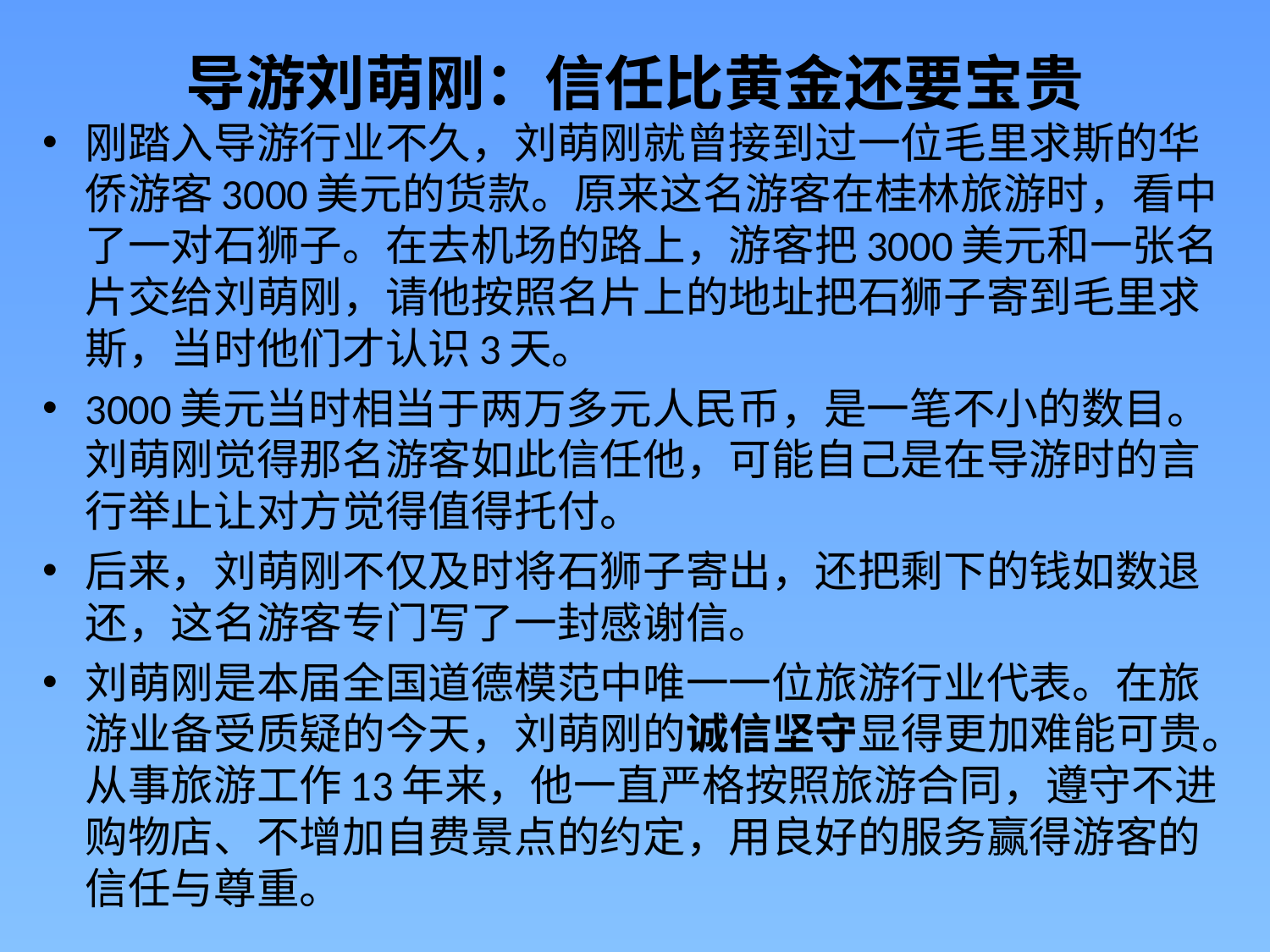

# 导游刘萌刚：信任比黄金还要宝贵
刚踏入导游行业不久，刘萌刚就曾接到过一位毛里求斯的华侨游客3000美元的货款。原来这名游客在桂林旅游时，看中了一对石狮子。在去机场的路上，游客把3000美元和一张名片交给刘萌刚，请他按照名片上的地址把石狮子寄到毛里求斯，当时他们才认识3天。
3000美元当时相当于两万多元人民币，是一笔不小的数目。刘萌刚觉得那名游客如此信任他，可能自己是在导游时的言行举止让对方觉得值得托付。
后来，刘萌刚不仅及时将石狮子寄出，还把剩下的钱如数退还，这名游客专门写了一封感谢信。
刘萌刚是本届全国道德模范中唯一一位旅游行业代表。在旅游业备受质疑的今天，刘萌刚的诚信坚守显得更加难能可贵。从事旅游工作13年来，他一直严格按照旅游合同，遵守不进购物店、不增加自费景点的约定，用良好的服务赢得游客的信任与尊重。